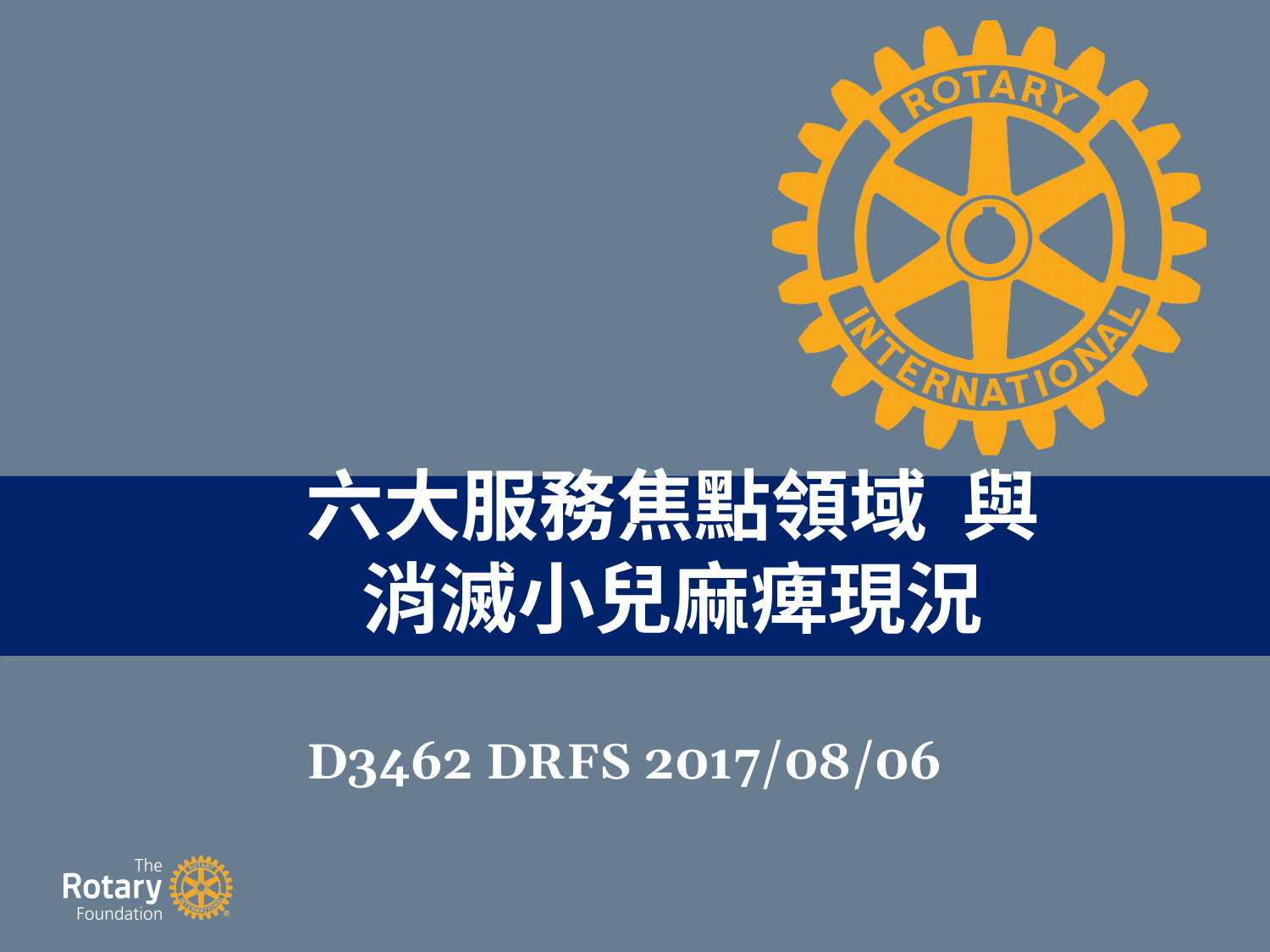

# 六大服務焦點領域  與 消滅小兒麻痺現況
TITLE
D3462 DRFS 2017/08/06